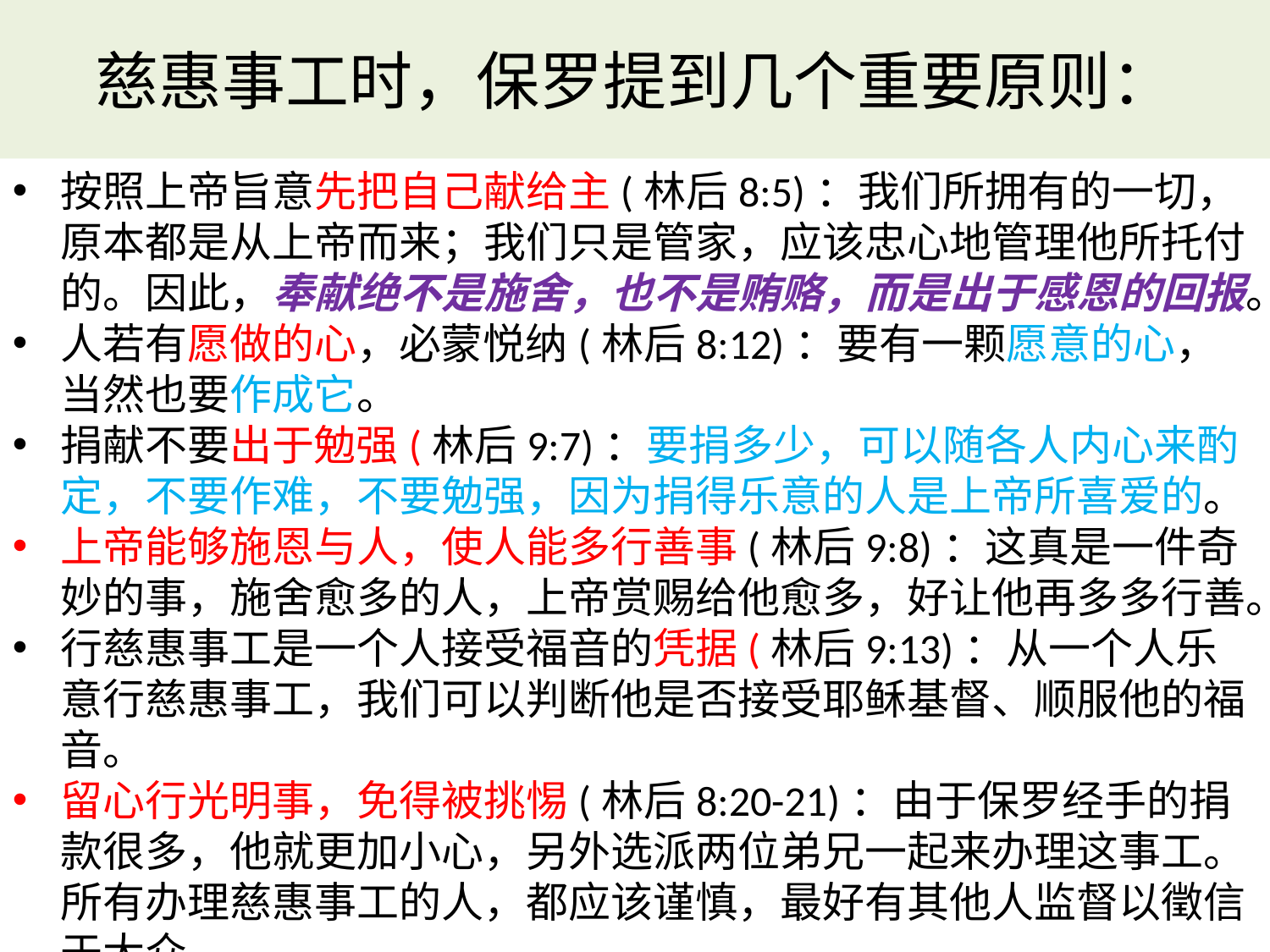

# 慈惠事工时，保罗提到几个重要原则：
按照上帝旨意先把自己献给主(林后8:5)：我们所拥有的一切，原本都是从上帝而来；我们只是管家，应该忠心地管理他所托付的。因此，奉献绝不是施舍，也不是贿赂，而是出于感恩的回报。
人若有愿做的心，必蒙悦纳(林后8:12)：要有一颗愿意的心，当然也要作成它。
捐献不要出于勉强(林后9:7)：要捐多少，可以随各人内心来酌定，不要作难，不要勉强，因为捐得乐意的人是上帝所喜爱的。
上帝能够施恩与人，使人能多行善事(林后9:8)：这真是一件奇妙的事，施舍愈多的人，上帝赏赐给他愈多，好让他再多多行善。
行慈惠事工是一个人接受福音的凭据(林后9:13)：从一个人乐意行慈惠事工，我们可以判断他是否接受耶稣基督、顺服他的福音。
留心行光明事，免得被挑惕(林后8:20-21)：由于保罗经手的捐款很多，他就更加小心，另外选派两位弟兄一起来办理这事工。所有办理慈惠事工的人，都应该谨慎，最好有其他人监督以徵信于大众。